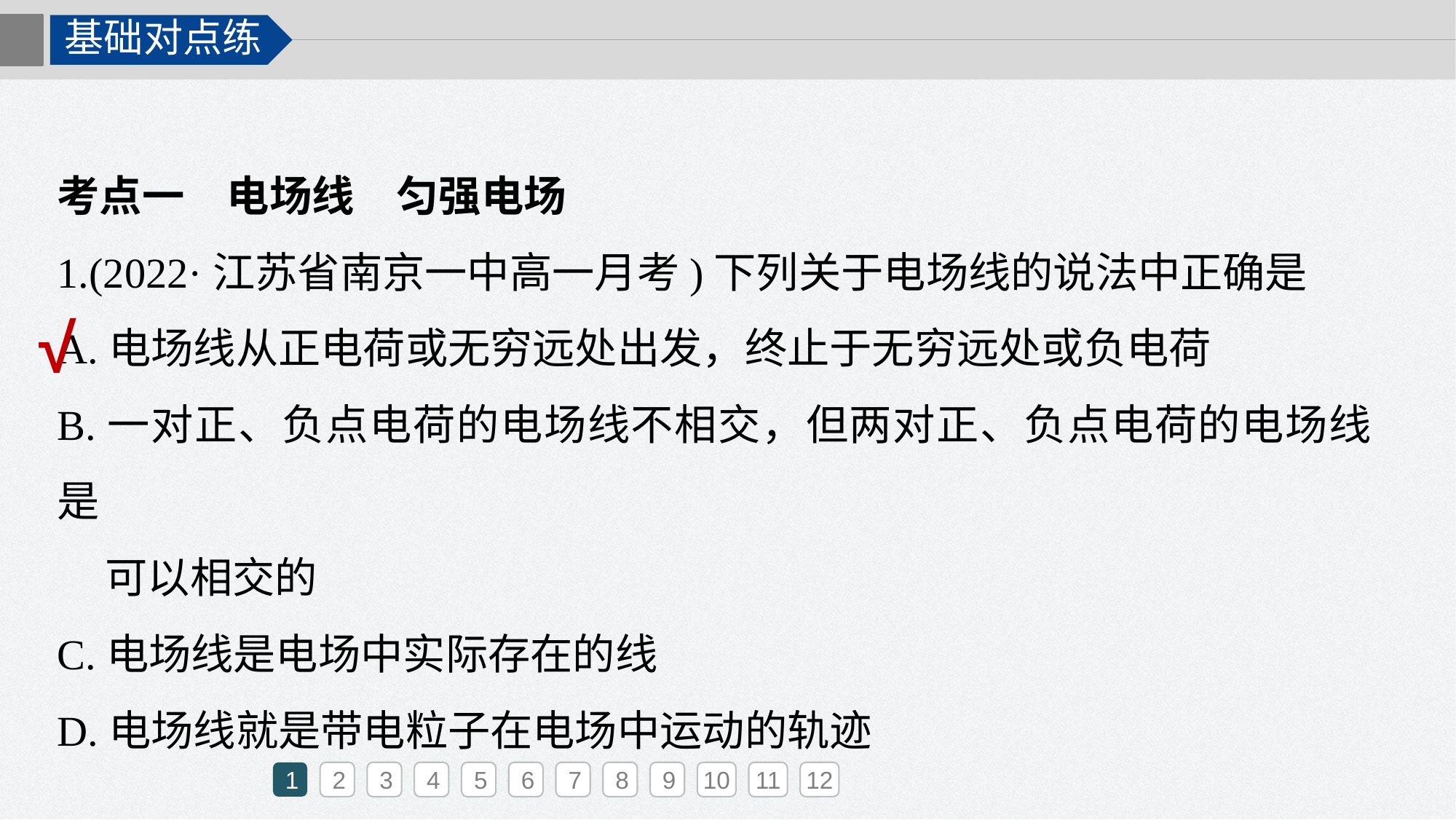

基础对点练

考点一　电场线　匀强电场
1.(2022·江苏省南京一中高一月考)下列关于电场线的说法中正确是
A.电场线从正电荷或无穷远处出发，终止于无穷远处或负电荷
B.一对正、负点电荷的电场线不相交，但两对正、负点电荷的电场线是
    可以相交的
C.电场线是电场中实际存在的线
D.电场线就是带电粒子在电场中运动的轨迹
√
1
2
3
4
5
6
7
8
9
10
11
12